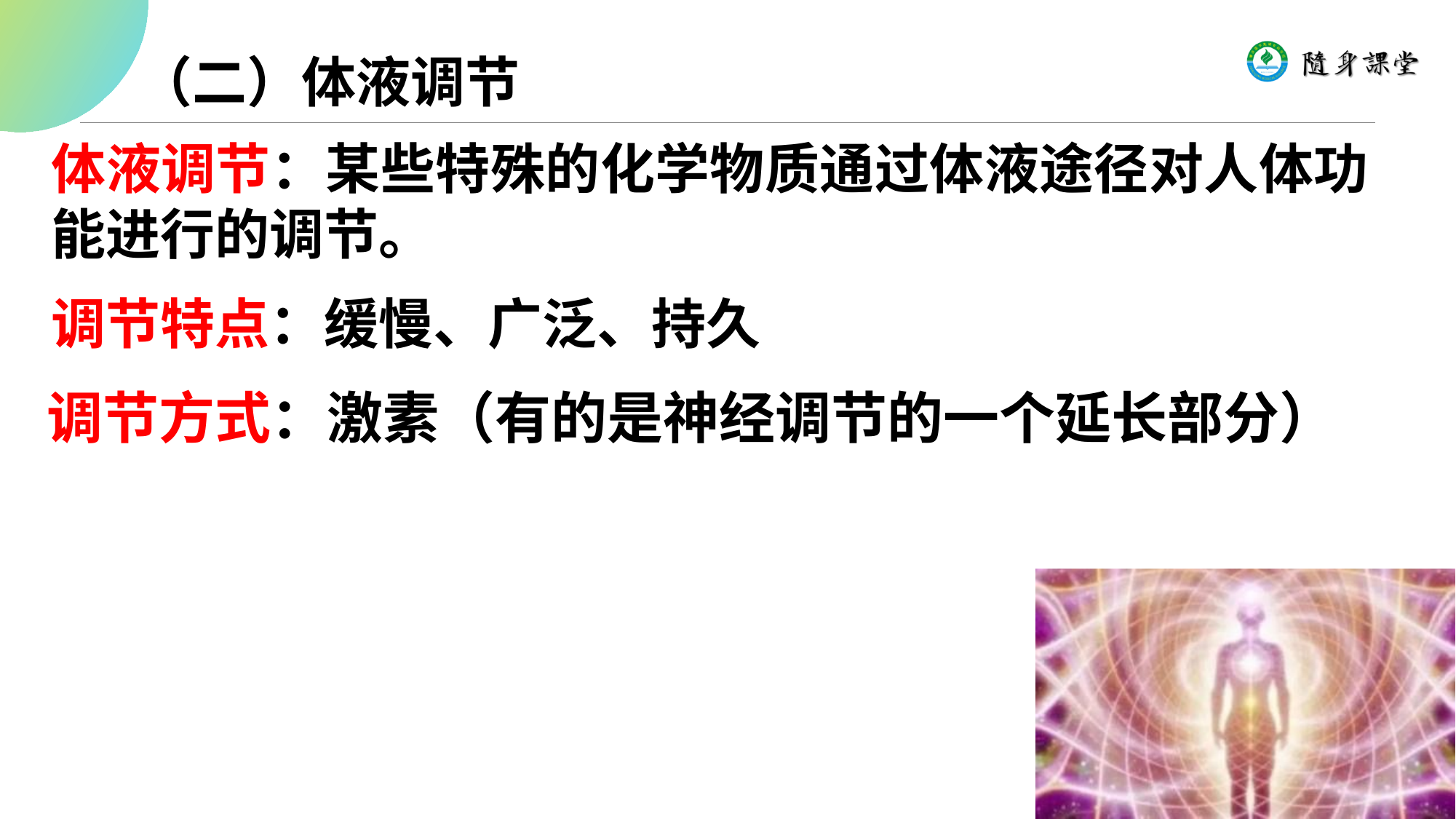

（二）体液调节

体液调节：某些特殊的化学物质通过体液途径对人体功能进行的调节。
调节特点：缓慢、广泛、持久
调节方式：激素（有的是神经调节的一个延长部分）